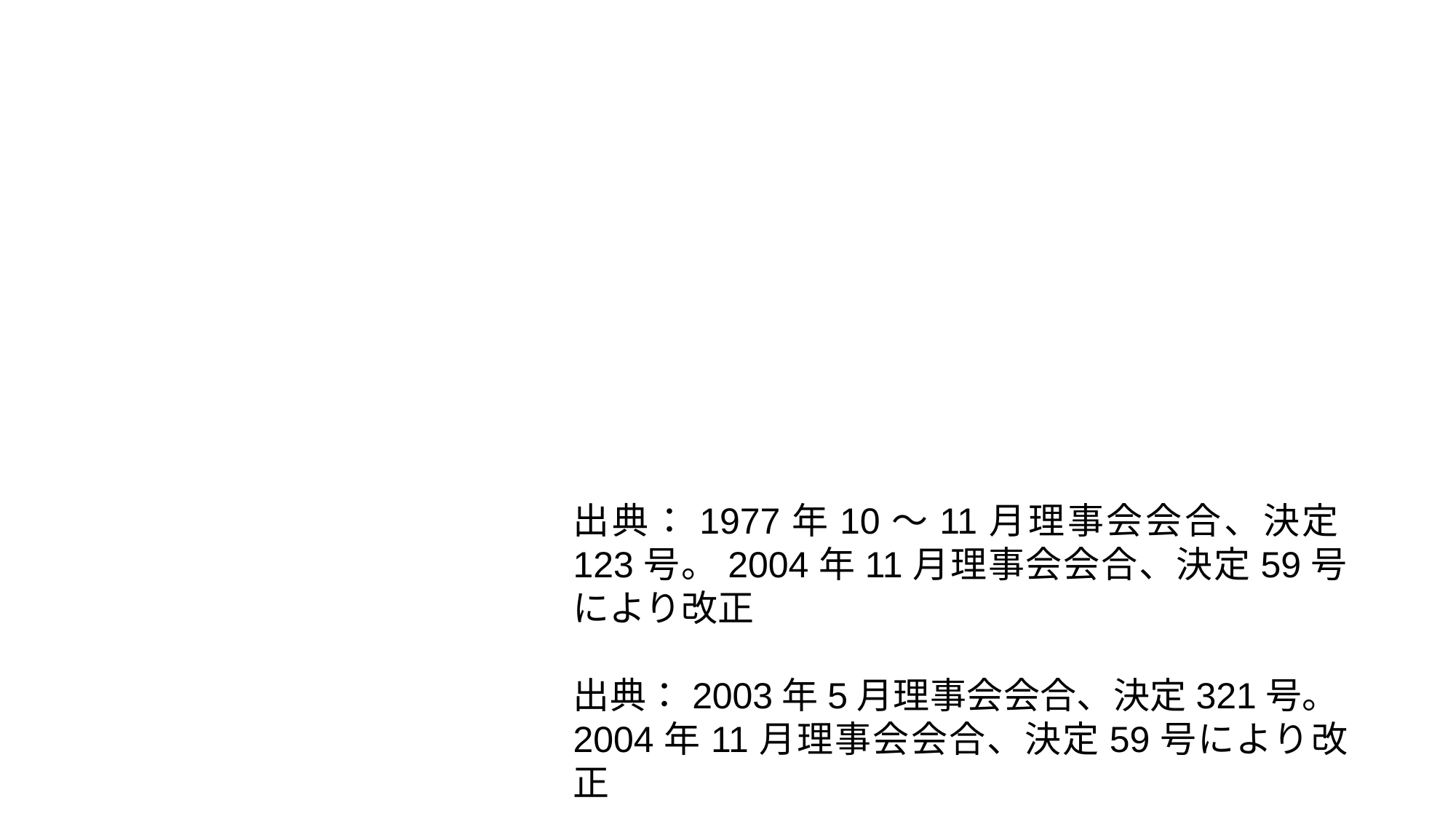

出典：1977年10～11月理事会会合、決定123号。2004年11月理事会会合、決定59号により改正

出典：2003年5月理事会会合、決定321号。2004年11月理事会会合、決定59号により改正